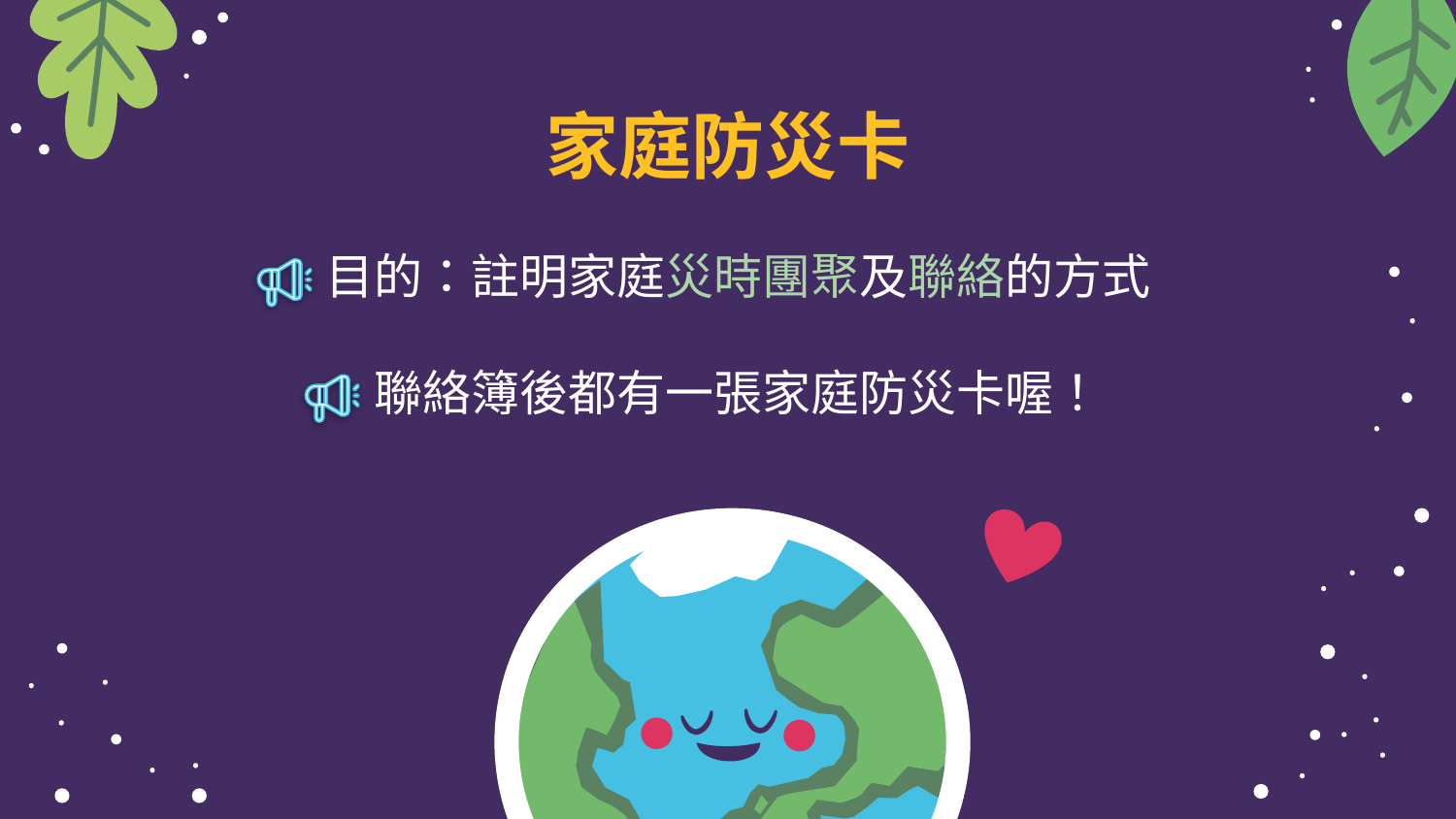

# 家庭防災卡
目的：註明家庭災時團聚及聯絡的方式

聯絡簿後都有一張家庭防災卡喔！